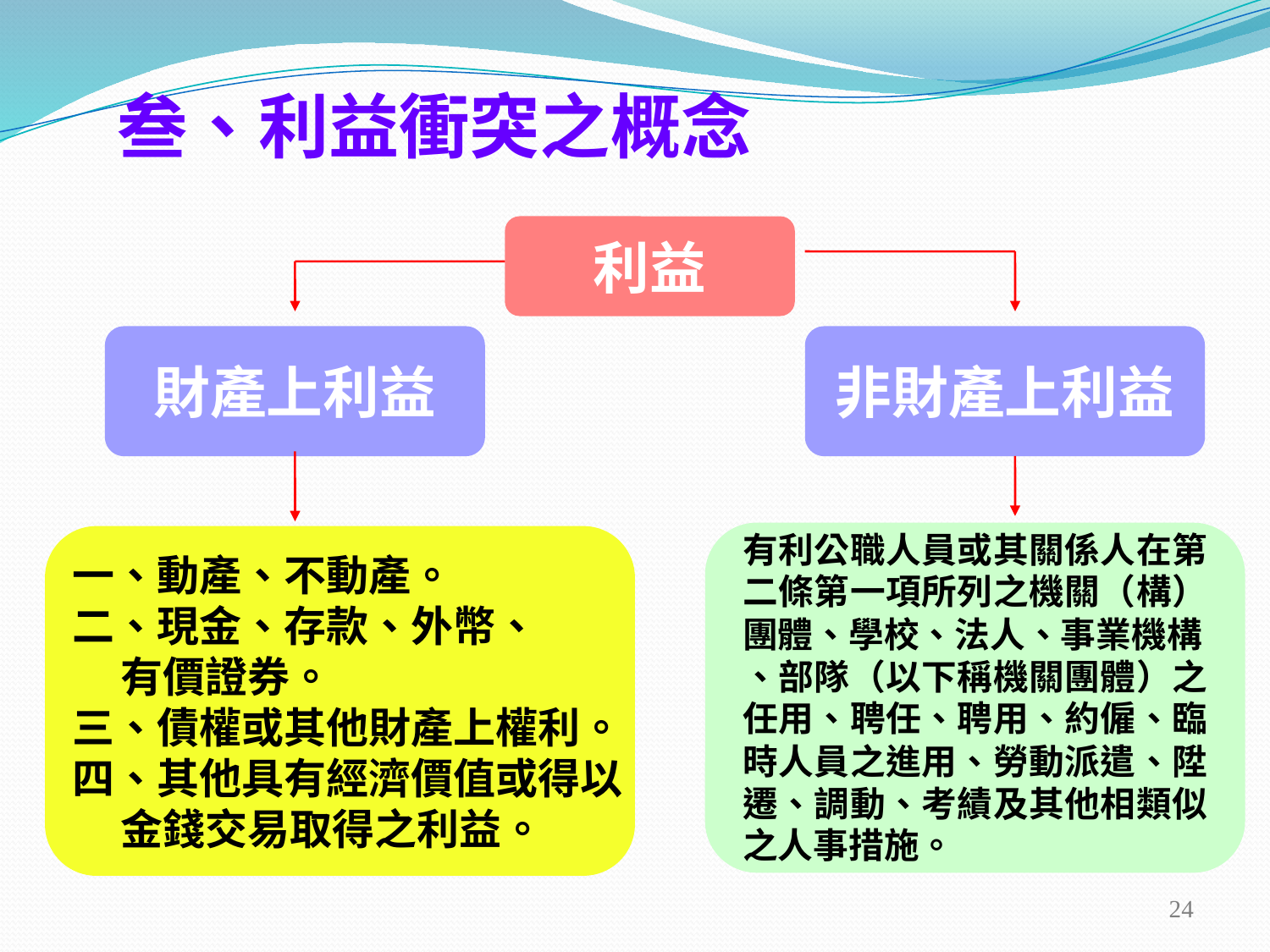

叁、利益衝突之概念
利益

財產上利益
非財產上利益

有利公職人員或其關係人在第二條第一項所列之機關（構）團體、學校、法人、事業機構
、部隊（以下稱機關團體）之任用、聘任、聘用、約僱、臨時人員之進用、勞動派遣、陞遷、調動、考績及其他相類似之人事措施。

一、動產、不動產。
二、現金、存款、外幣、
    有價證券。
三、債權或其他財產上權利。
四、其他具有經濟價值或得以
    金錢交易取得之利益。

24